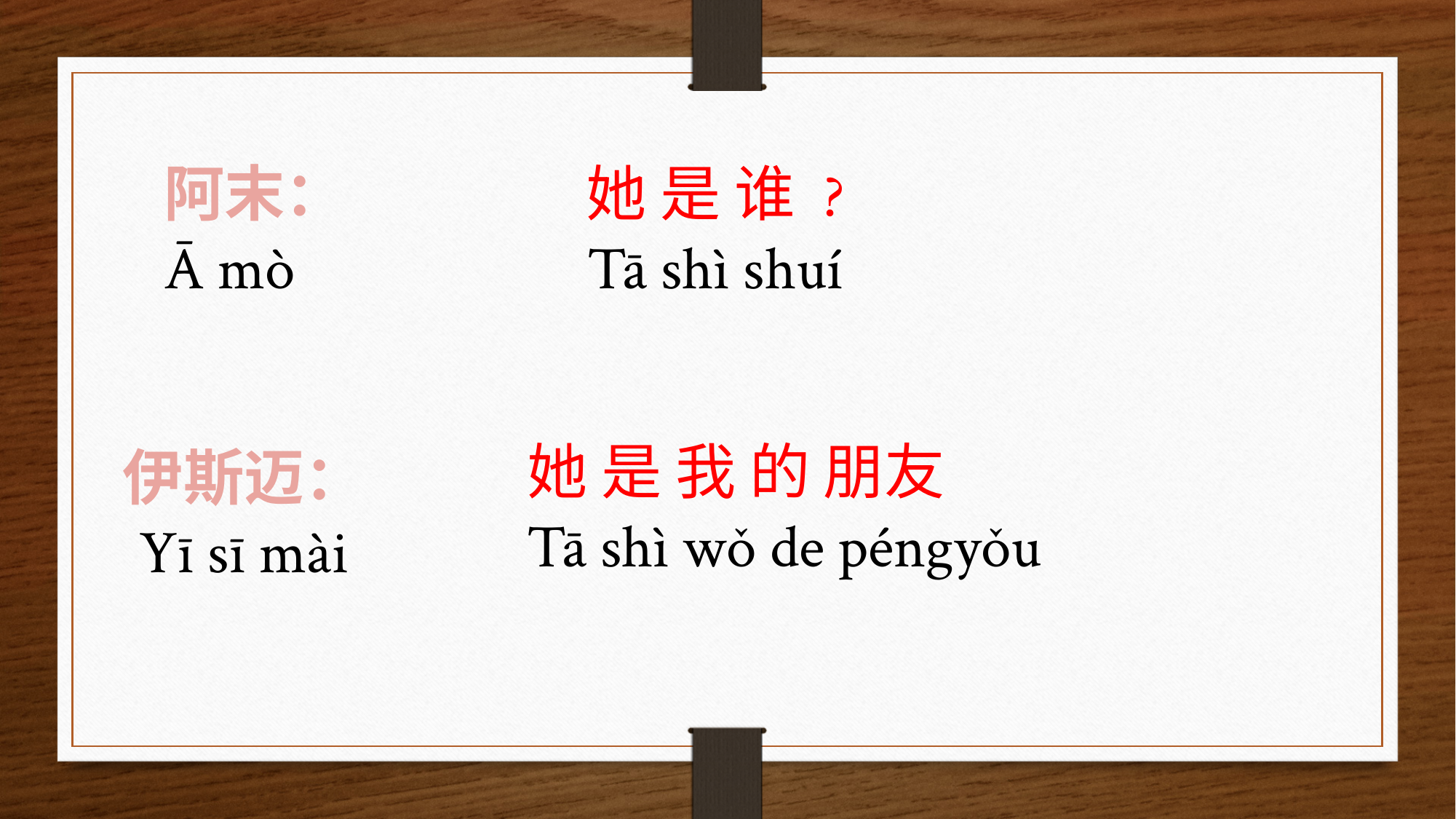

阿末：
Ā mò
她 是 谁 ?
Tā shì shuí

她 是 我 的 朋友
Tā shì wǒ de péngyǒu
伊斯迈：
Yī sī mài